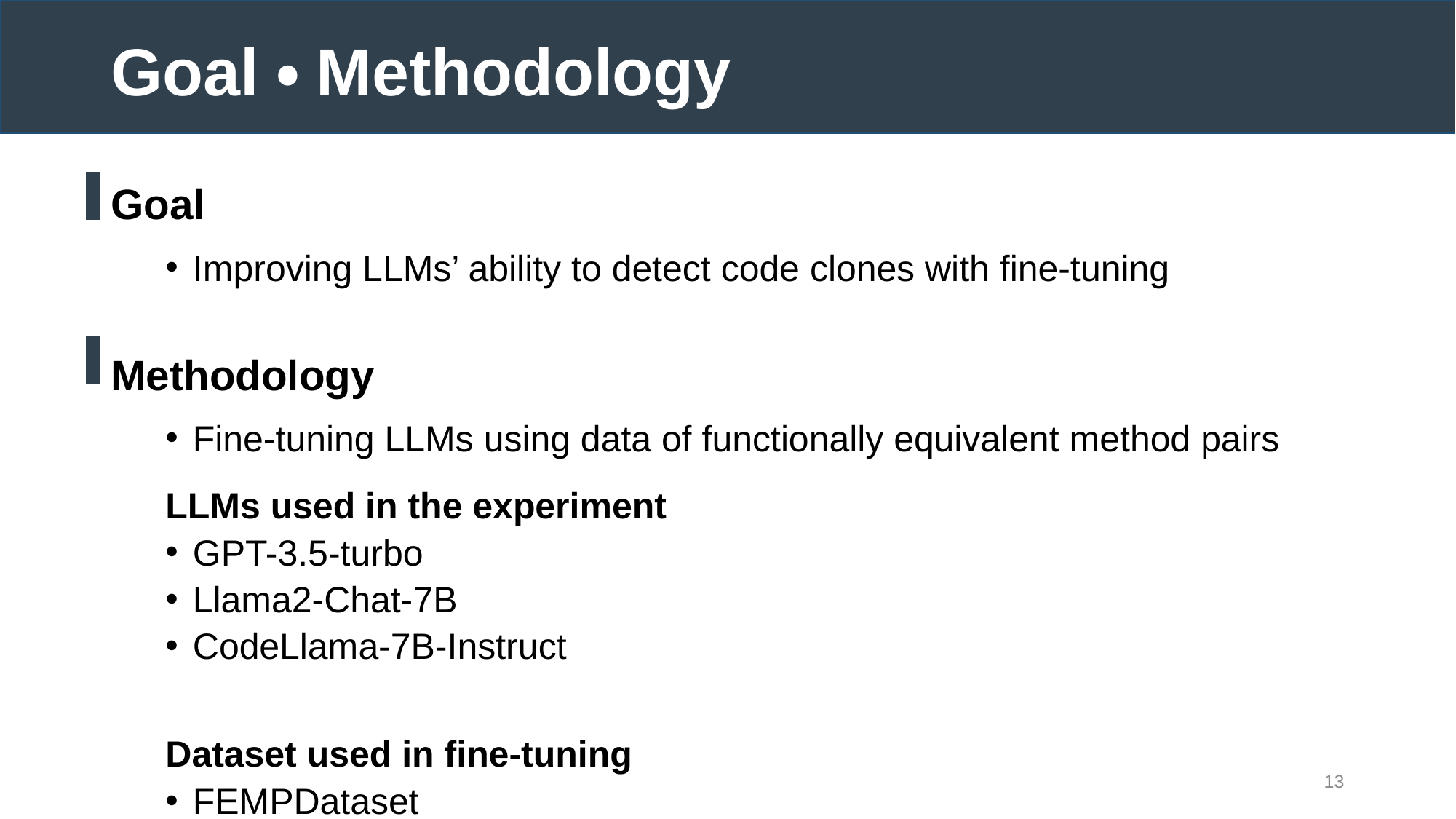

# Goal・Methodology

Goal
Improving LLMs’ ability to detect code clones with fine-tuning

Methodology
Fine-tuning LLMs using data of functionally equivalent method pairs

LLMs used in the experiment
GPT-3.5-turbo
Llama2-Chat-7B
CodeLlama-7B-Instruct

Dataset used in fine-tuning
FEMPDataset

13